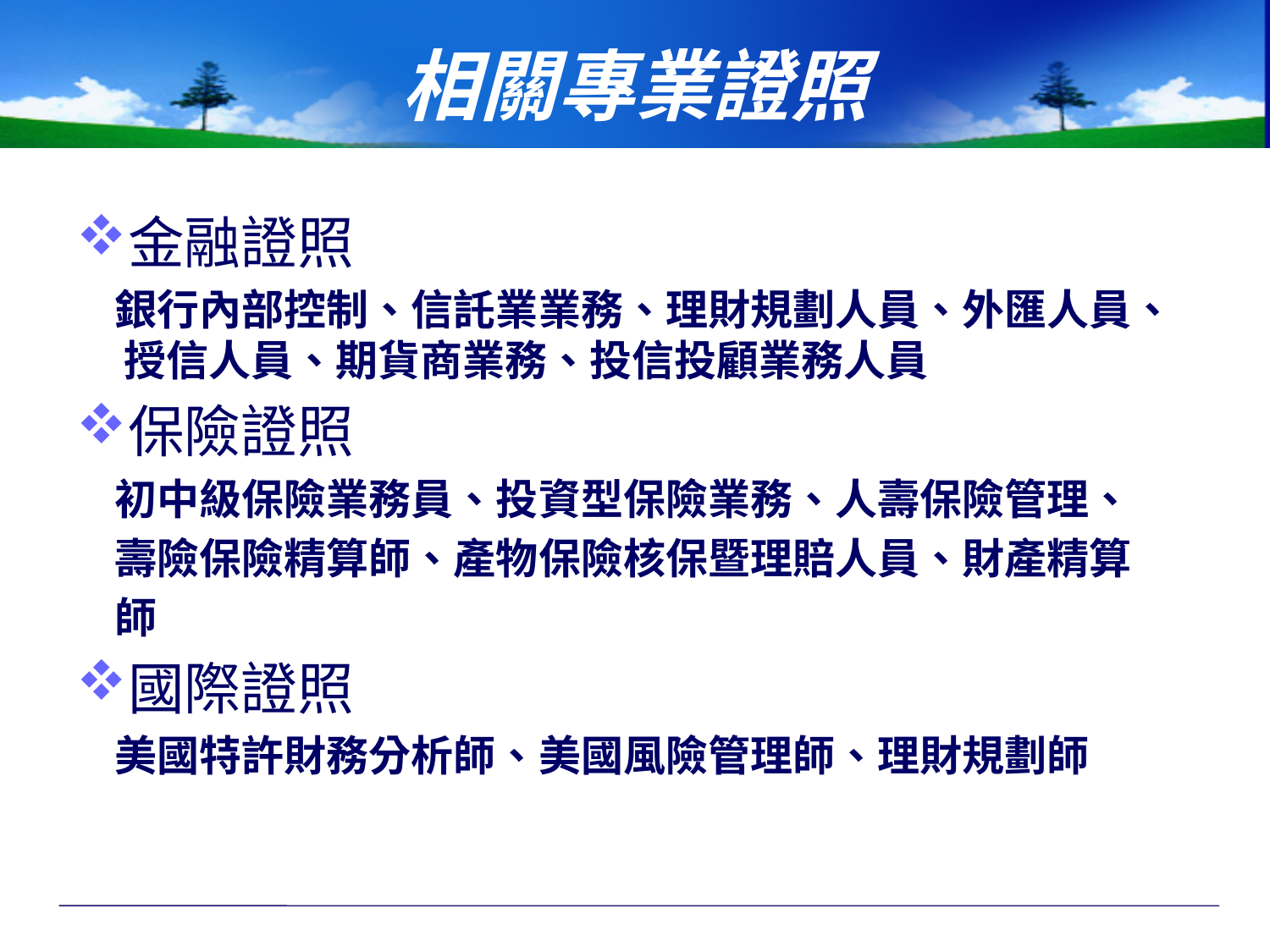

# 相關專業證照
金融證照
   銀行內部控制、信託業業務、理財規劃人員、外匯人員、授信人員、期貨商業務、投信投顧業務人員
保險證照
   初中級保險業務員、投資型保險業務、人壽保險管理、
   壽險保險精算師、產物保險核保暨理賠人員、財產精算
   師
國際證照
   美國特許財務分析師、美國風險管理師、理財規劃師